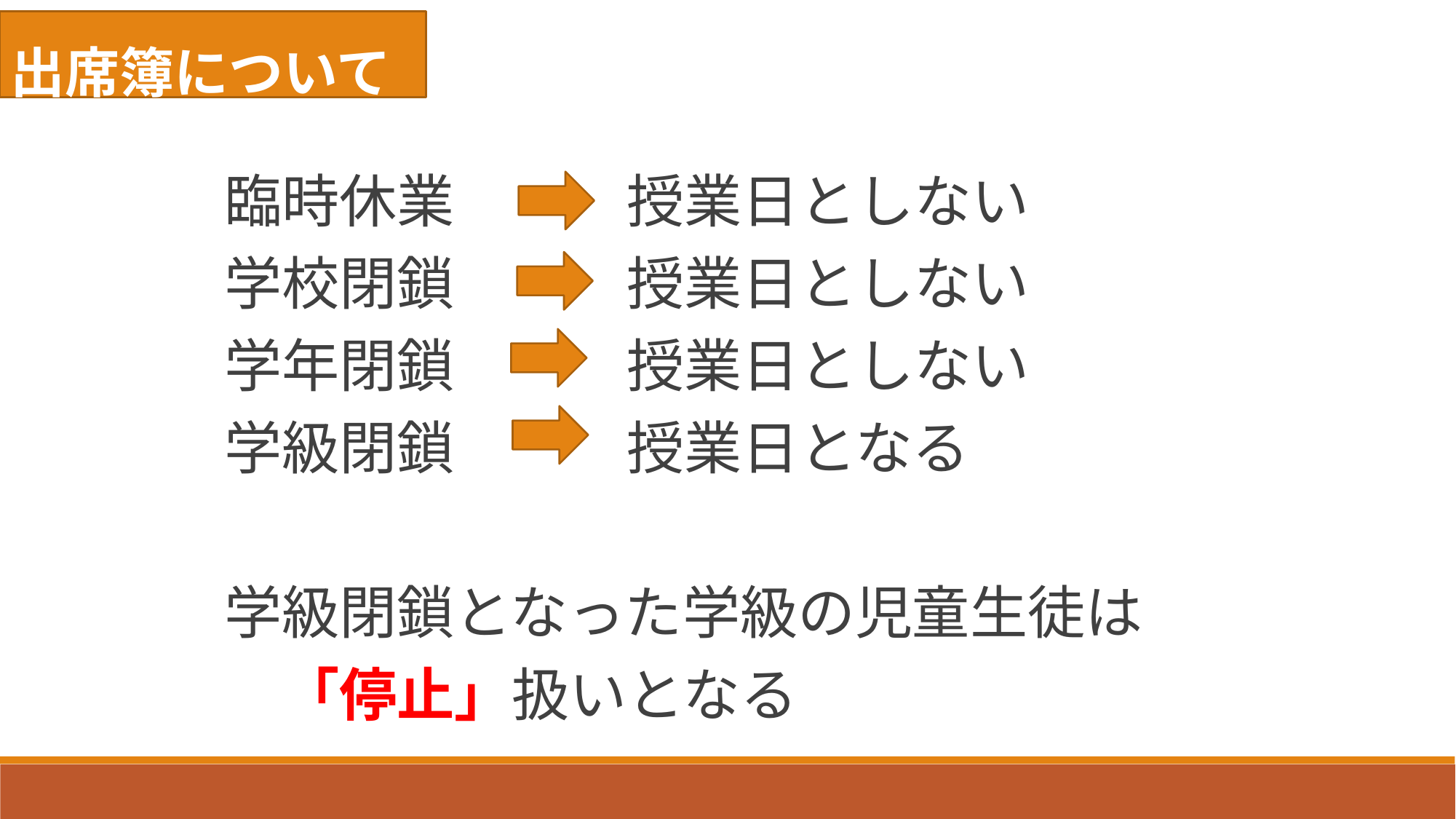

出席簿について

臨時休業　　　授業日としない
学校閉鎖　　　授業日としない
学年閉鎖　　　授業日としない
学級閉鎖　　　授業日となる

学級閉鎖となった学級の児童生徒は
　「停止」扱いとなる